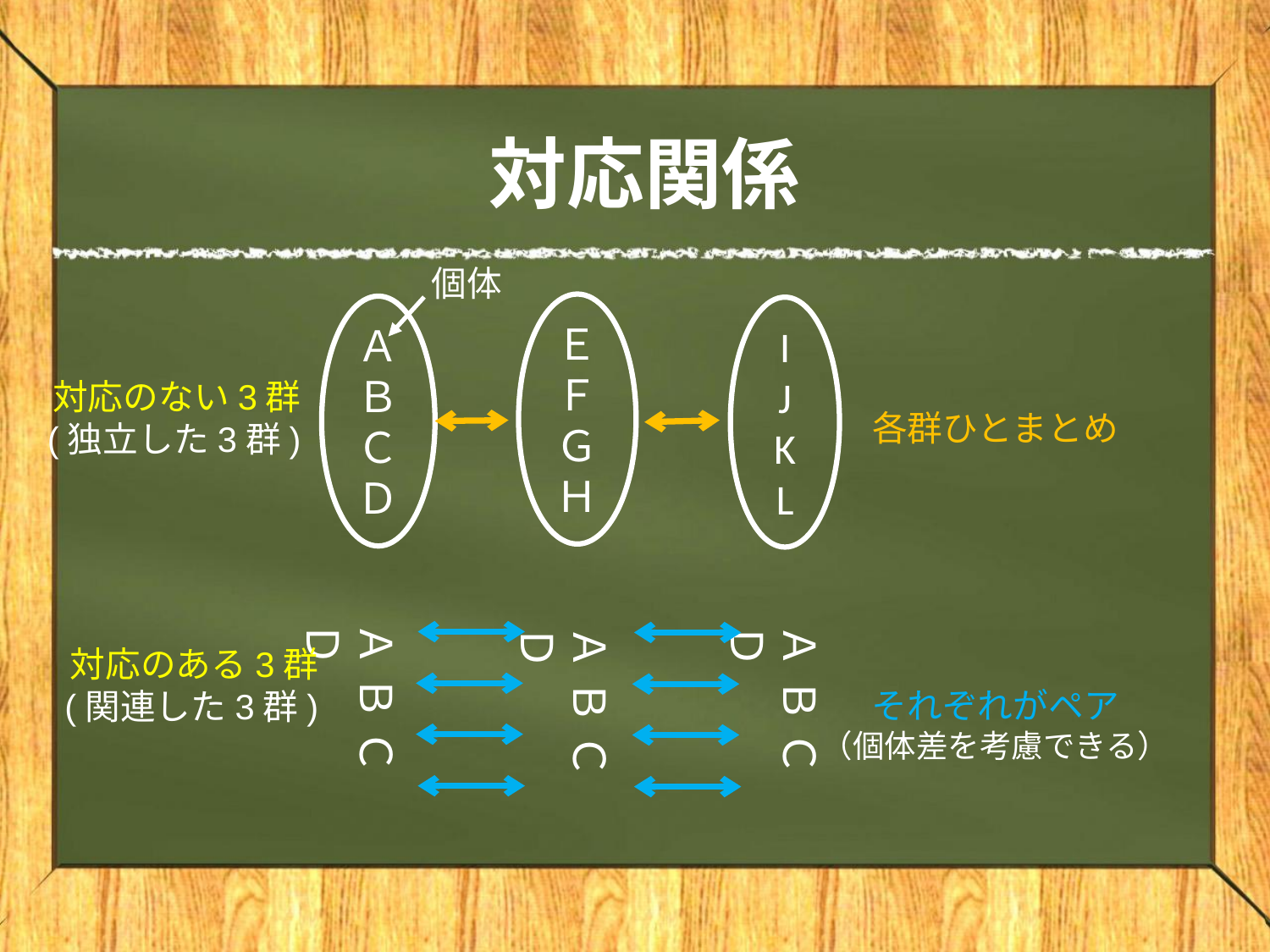

# 対応関係
個体
Ｅ
Ｆ
Ｇ
Ｈ
Ａ
Ｂ
Ｃ
Ｄ
I
J
K
L
対応のない3群
(独立した3群)
各群ひとまとめ
Ａ Ｂ Ｃ Ｄ
Ａ Ｂ Ｃ Ｄ
Ａ Ｂ Ｃ Ｄ
対応のある3群
(関連した3群)
それぞれがペア
（個体差を考慮できる）